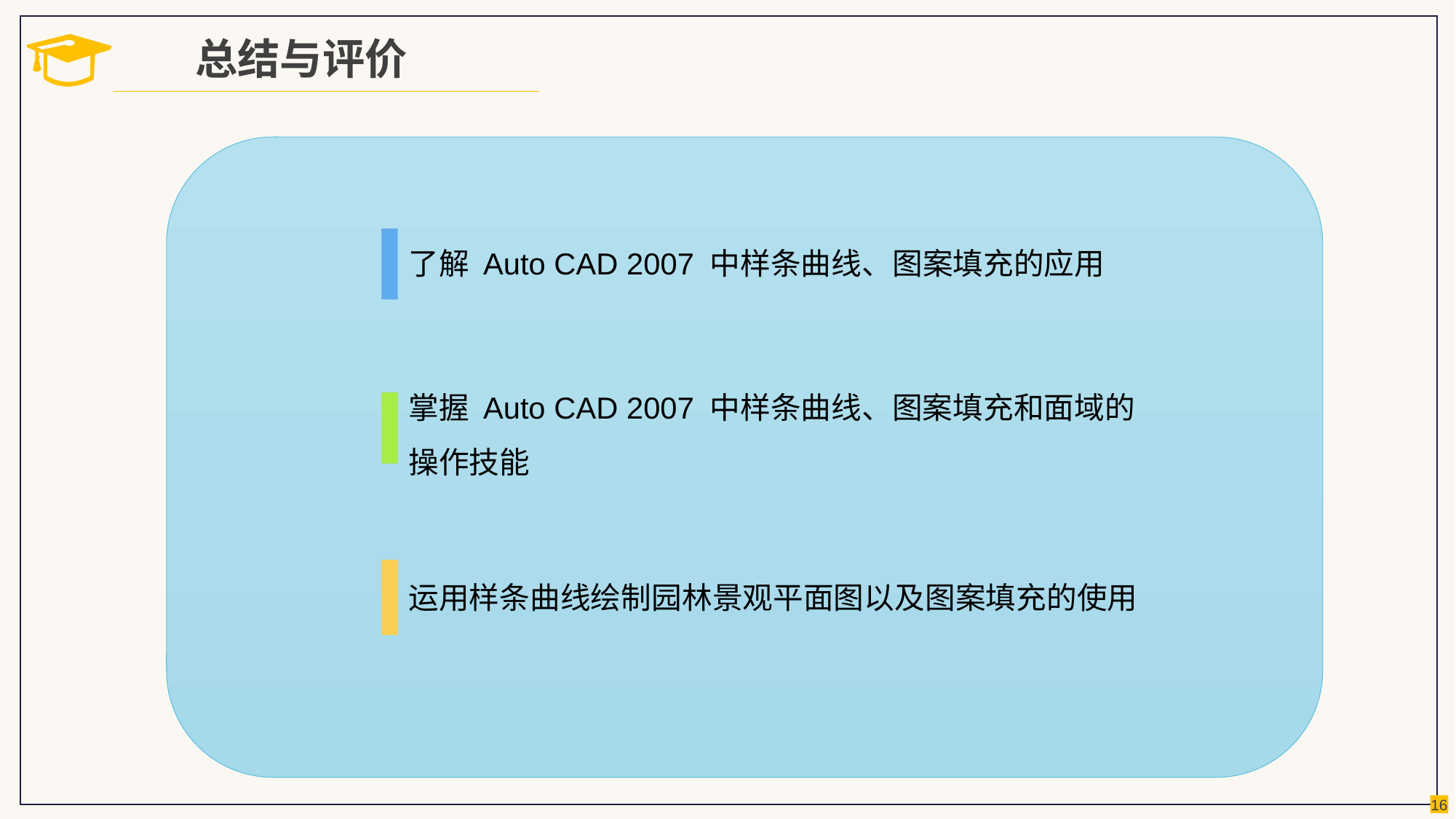

总结与评价

了解 Auto CAD 2007 中样条曲线、图案填充的应用
掌握 Auto CAD 2007 中样条曲线、图案填充和面域的操作技能

运用样条曲线绘制园林景观平面图以及图案填充的使用
16